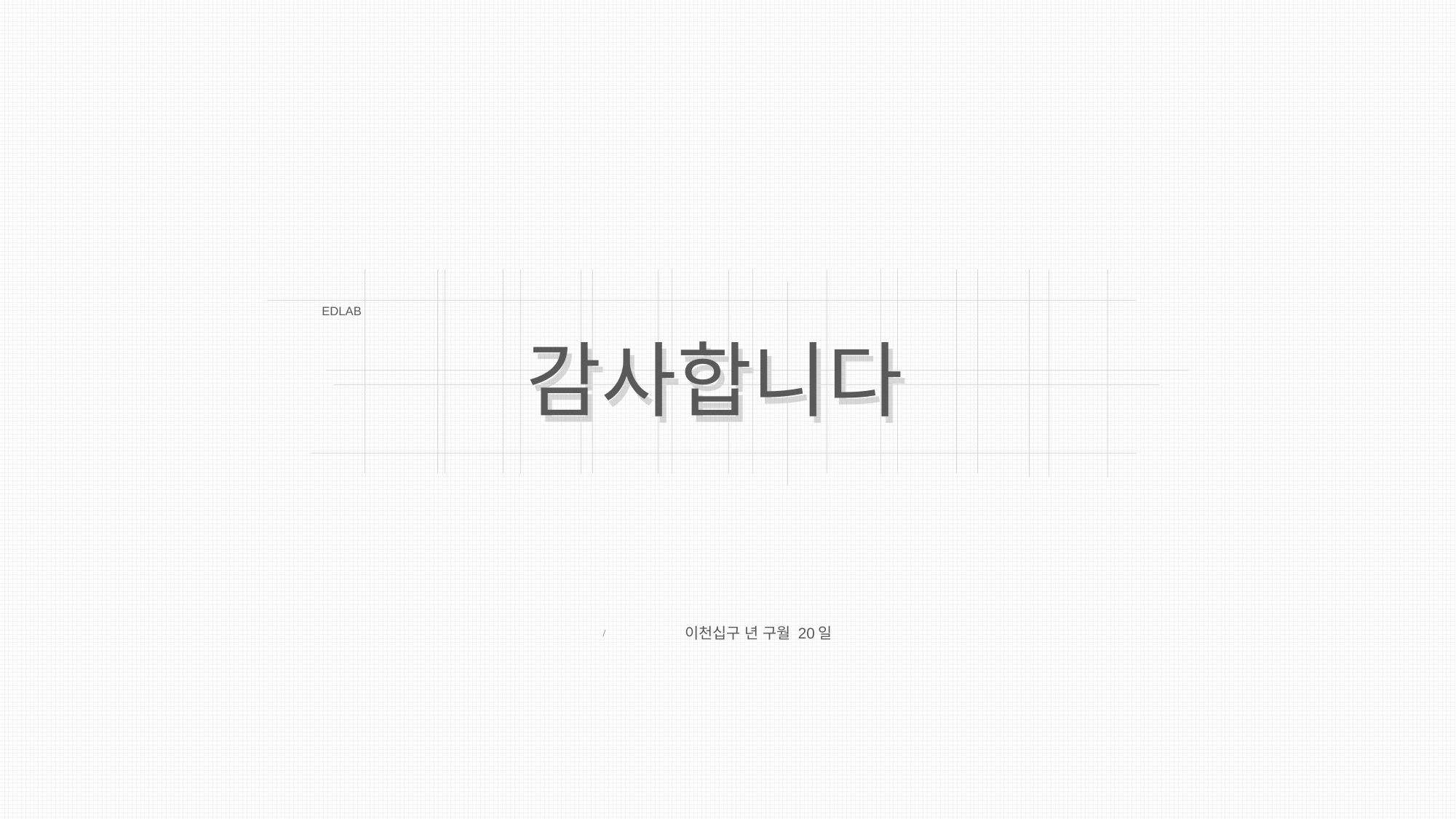

EDLAB
감사합니다
감사합니다

이천십구 년 구월 20일